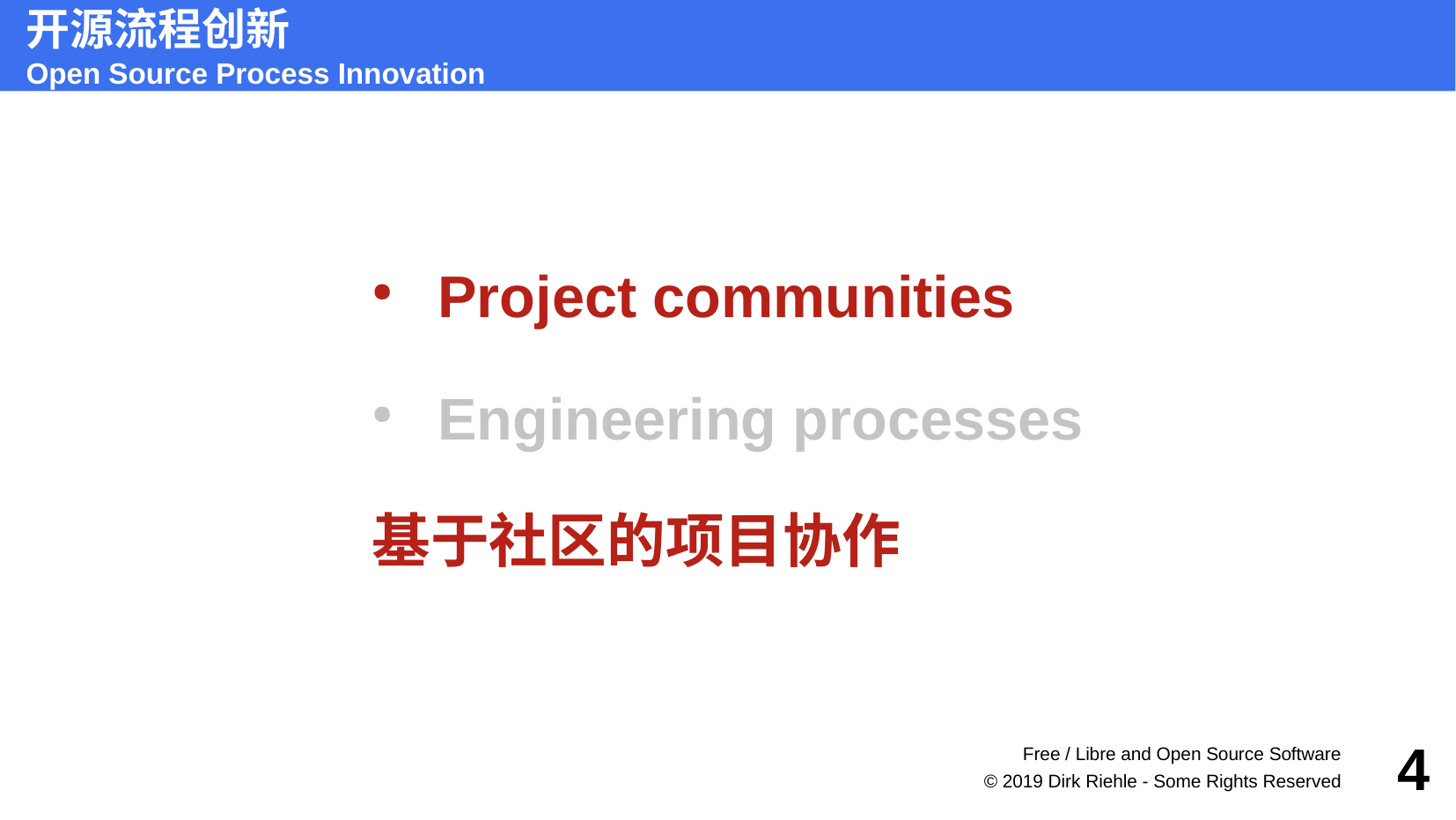

开源流程创新
Open Source Process Innovation

Project communities
Engineering processes
基于社区的项目协作

Free / Libre and Open Source Software
4
© 2019 Dirk Riehle - Some Rights Reserved